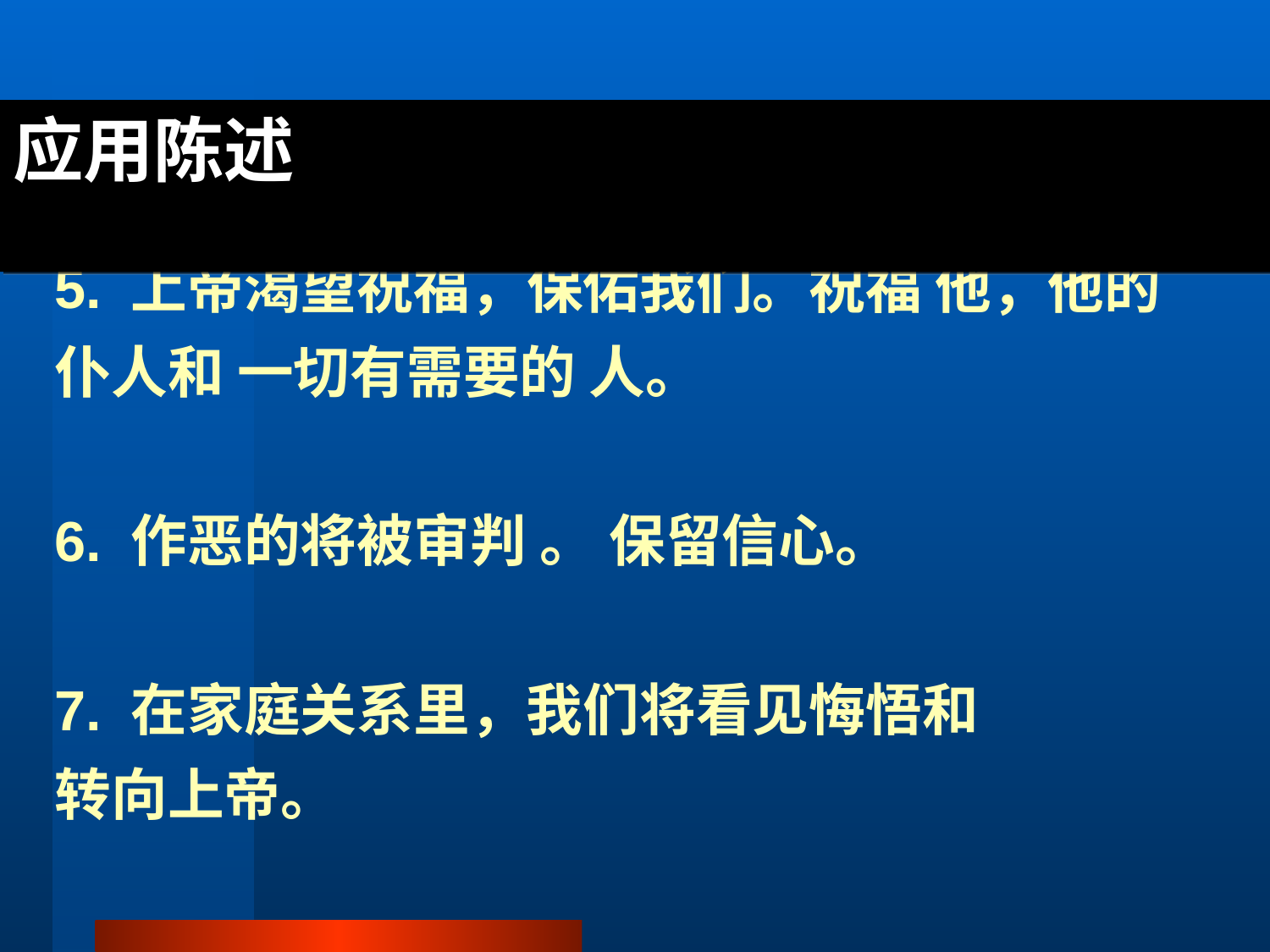

# 应用陈述

5. 上帝渴望祝福，保佑我们。祝福 他，他的仆人和 一切有需要的 人。

6. 作恶的将被审判 。 保留信心。

7. 在家庭关系里，我们将看见悔悟和
转向上帝。